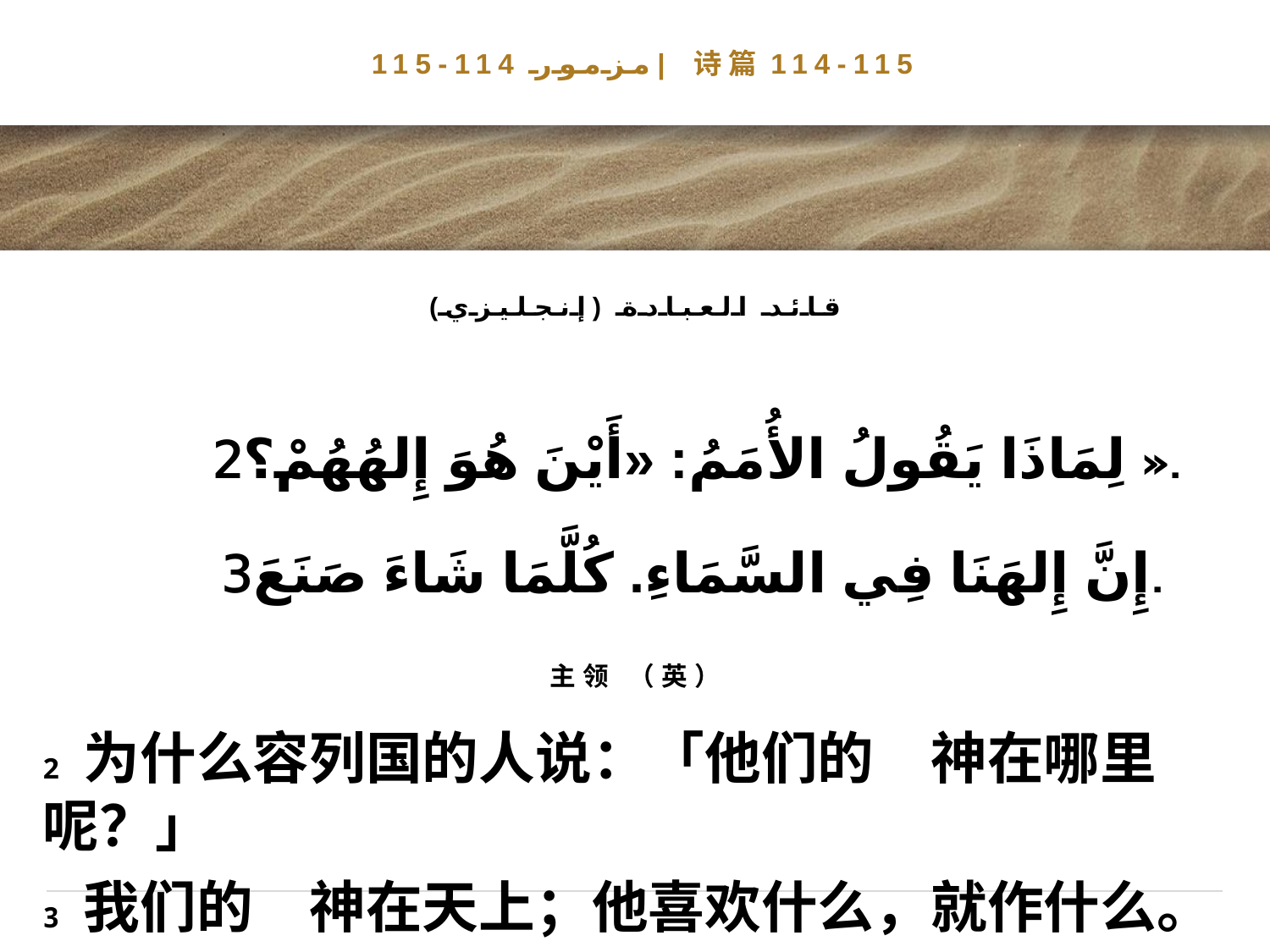

# مزمور 114-115| 诗篇114-115
قائد العبادة (إنجليزي)
2لِمَاذَا يَقُولُ الأُمَمُ: «أَيْنَ هُوَ إِلهُهُمْ؟ ».
3إِنَّ إِلهَنَا فِي السَّمَاءِ. كُلَّمَا شَاءَ صَنَعَ.
主领 （英）
2 为什么容列国的人说：「他们的　神在哪里呢？」
3 我们的　神在天上；他喜欢什么，就作什么。